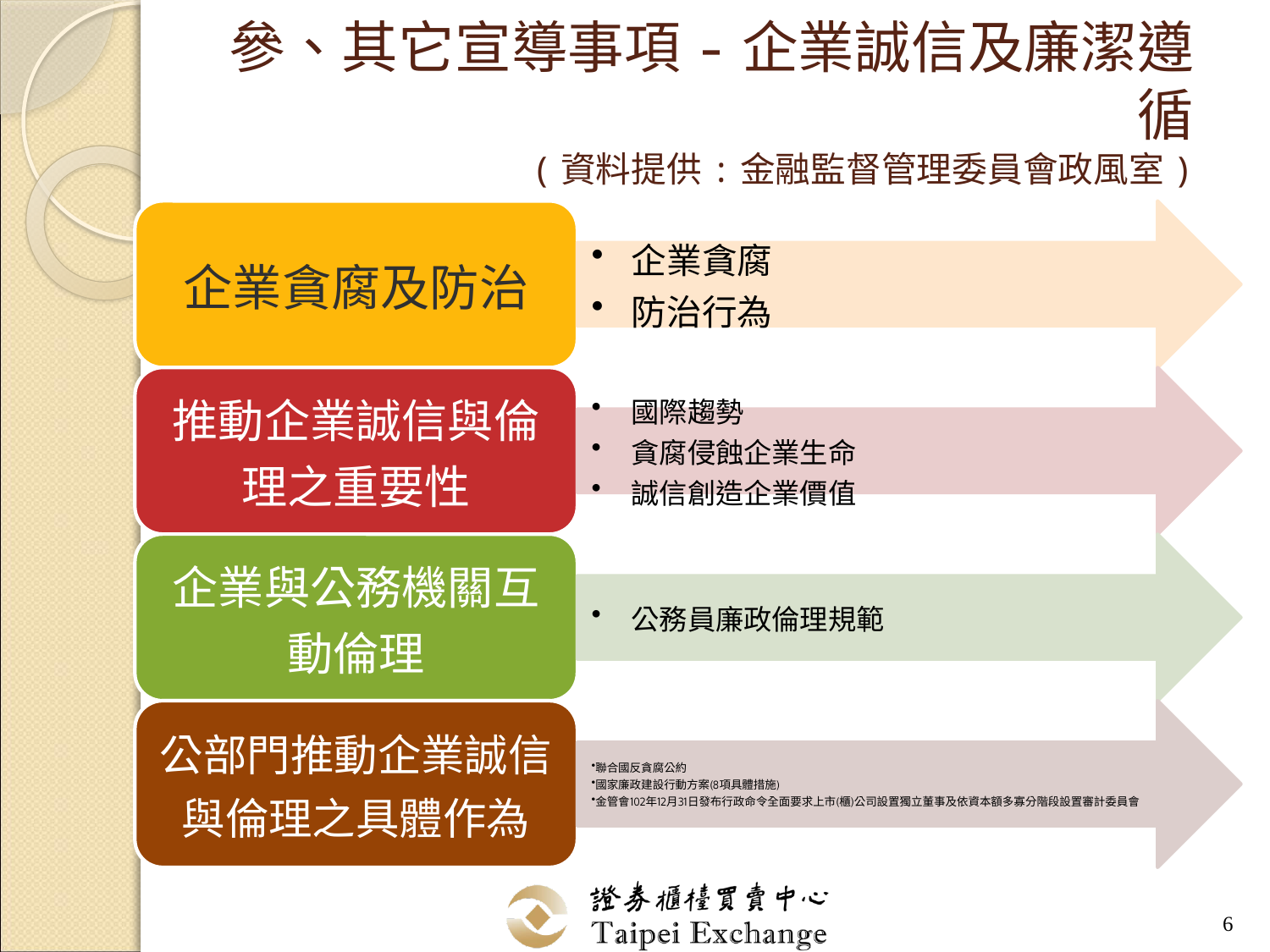

# 參、其它宣導事項-企業誠信及廉潔遵循 (資料提供:金融監督管理委員會政風室)
企業貪腐及防治
推動企業誠信與倫理之重要性
企業與公務機關互動倫理
公部門推動企業誠信與倫理之具體作為
企業貪腐
防治行為
國際趨勢
貪腐侵蝕企業生命
誠信創造企業價值
公務員廉政倫理規範
聯合國反貪腐公約
國家廉政建設行動方案(8項具體措施)
金管會102年12月31日發布行政命令全面要求上市(櫃)公司設置獨立董事及依資本額多寡分階段設置審計委員會
6